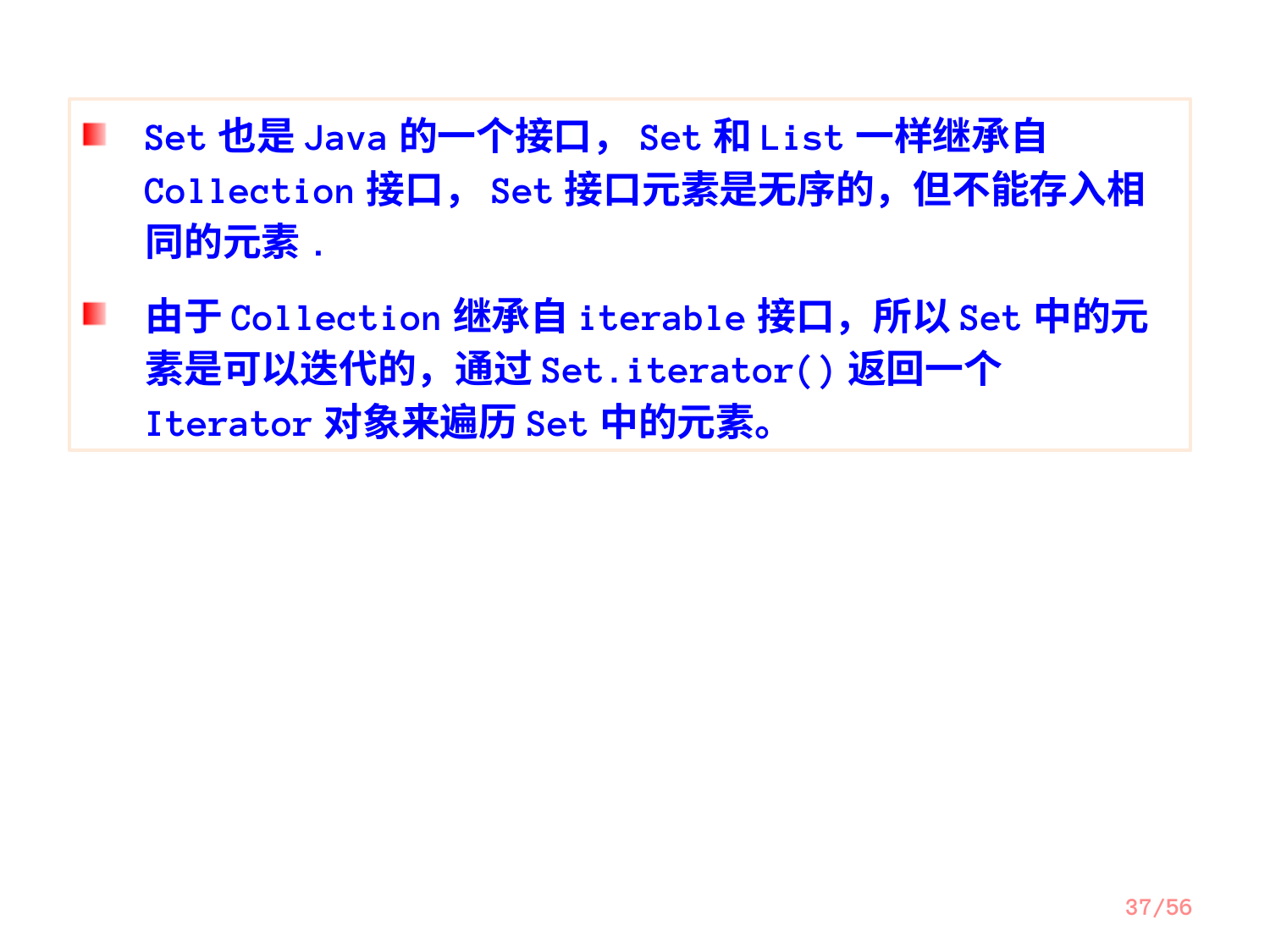

Set也是Java的一个接口，Set和List一样继承自Collection接口，Set接口元素是无序的，但不能存入相同的元素.
由于Collection继承自iterable接口，所以Set中的元素是可以迭代的，通过Set.iterator()返回一个Iterator对象来遍历Set中的元素。
37/56